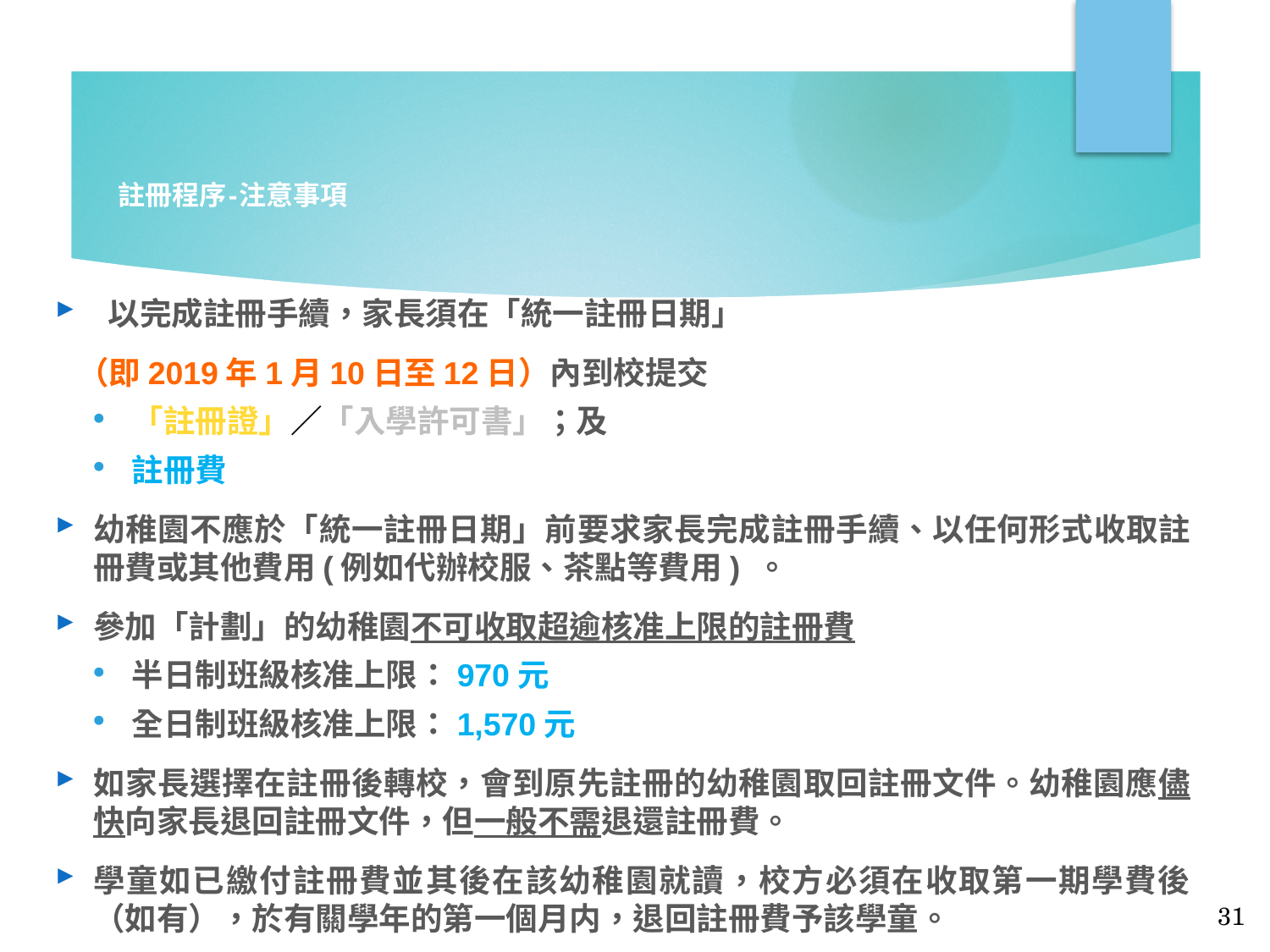

# 註冊程序-注意事項
 以完成註冊手續，家長須在「統一註冊日期」
  （即2019年1月10日至12日）內到校提交
「註冊證」／「入學許可書」；及
註冊費
幼稚園不應於「統一註冊日期」前要求家長完成註冊手續、以任何形式收取註冊費或其他費用(例如代辦校服、茶點等費用) 。
參加「計劃」的幼稚園不可收取超逾核准上限的註冊費
半日制班級核准上限：970元
全日制班級核准上限：1,570元
如家長選擇在註冊後轉校，會到原先註冊的幼稚園取回註冊文件。幼稚園應儘快向家長退回註冊文件，但一般不需退還註冊費。
學童如已繳付註冊費並其後在該幼稚園就讀，校方必須在收取第一期學費後（如有），於有關學年的第一個月内，退回註冊費予該學童。

31